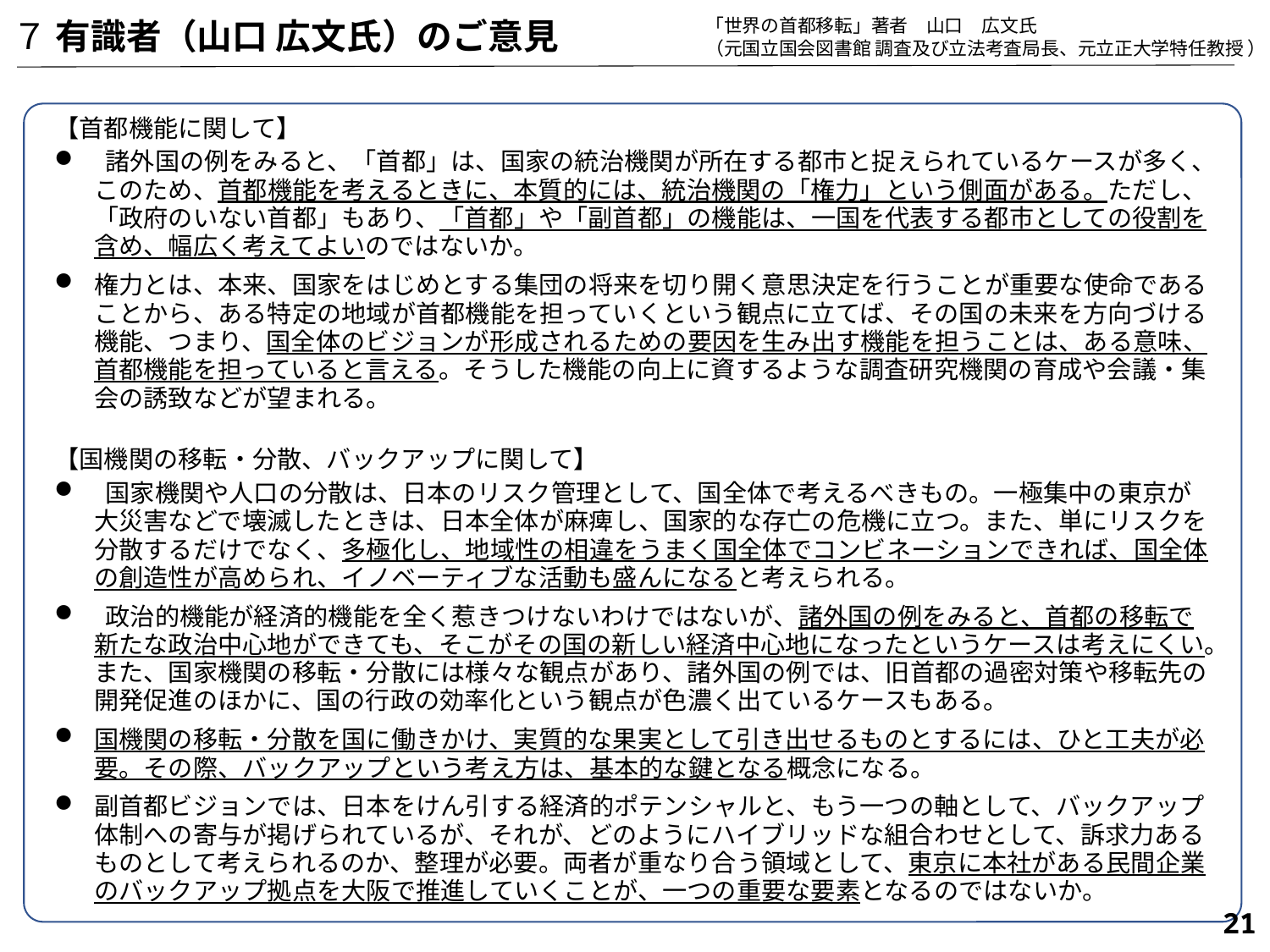

７ 有識者（山口 広文氏）のご意見
「世界の首都移転」著者　山口　広文氏
（元国立国会図書館 調査及び立法考査局長、元立正大学特任教授 ）
【首都機能に関して】
 諸外国の例をみると、「首都」は、国家の統治機関が所在する都市と捉えられているケースが多く、このため、首都機能を考えるときに、本質的には、統治機関の「権力」という側面がある。ただし、「政府のいない首都」もあり、「首都」や「副首都」の機能は、一国を代表する都市としての役割を含め、幅広く考えてよいのではないか。
権力とは、本来、国家をはじめとする集団の将来を切り開く意思決定を行うことが重要な使命であることから、ある特定の地域が首都機能を担っていくという観点に立てば、その国の未来を方向づける機能、つまり、国全体のビジョンが形成されるための要因を生み出す機能を担うことは、ある意味、首都機能を担っていると言える。そうした機能の向上に資するような調査研究機関の育成や会議・集会の誘致などが望まれる。

【国機関の移転・分散、バックアップに関して】
 国家機関や人口の分散は、日本のリスク管理として、国全体で考えるべきもの。一極集中の東京が大災害などで壊滅したときは、日本全体が麻痺し、国家的な存亡の危機に立つ。また、単にリスクを分散するだけでなく、多極化し、地域性の相違をうまく国全体でコンビネーションできれば、国全体の創造性が高められ、イノベーティブな活動も盛んになると考えられる。
 政治的機能が経済的機能を全く惹きつけないわけではないが、諸外国の例をみると、首都の移転で新たな政治中心地ができても、そこがその国の新しい経済中心地になったというケースは考えにくい。また、国家機関の移転・分散には様々な観点があり、諸外国の例では、旧首都の過密対策や移転先の開発促進のほかに、国の行政の効率化という観点が色濃く出ているケースもある。
国機関の移転・分散を国に働きかけ、実質的な果実として引き出せるものとするには、ひと工夫が必要。その際、バックアップという考え方は、基本的な鍵となる概念になる。
副首都ビジョンでは、日本をけん引する経済的ポテンシャルと、もう一つの軸として、バックアップ体制への寄与が掲げられているが、それが、どのようにハイブリッドな組合わせとして、訴求力あるものとして考えられるのか、整理が必要。両者が重なり合う領域として、東京に本社がある民間企業のバックアップ拠点を大阪で推進していくことが、一つの重要な要素となるのではないか。
21